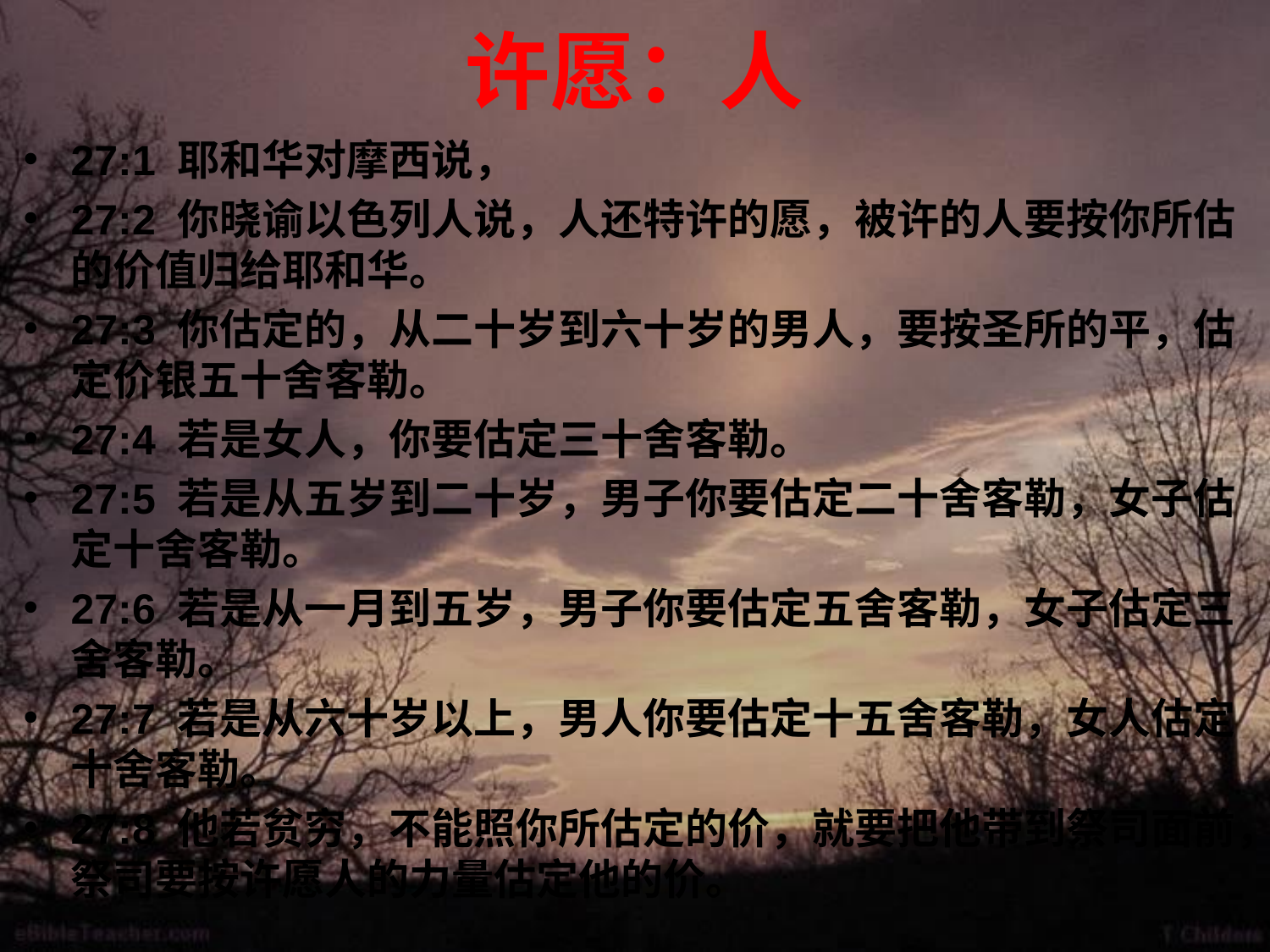

# 许愿：人
27:1 耶和华对摩西说，
27:2 你晓谕以色列人说，人还特许的愿，被许的人要按你所估的价值归给耶和华。
27:3 你估定的，从二十岁到六十岁的男人，要按圣所的平，估定价银五十舍客勒。
27:4 若是女人，你要估定三十舍客勒。
27:5 若是从五岁到二十岁，男子你要估定二十舍客勒，女子估定十舍客勒。
27:6 若是从一月到五岁，男子你要估定五舍客勒，女子估定三舍客勒。
27:7 若是从六十岁以上，男人你要估定十五舍客勒，女人估定十舍客勒。
27:8 他若贫穷，不能照你所估定的价，就要把他带到祭司面前，祭司要按许愿人的力量估定他的价。